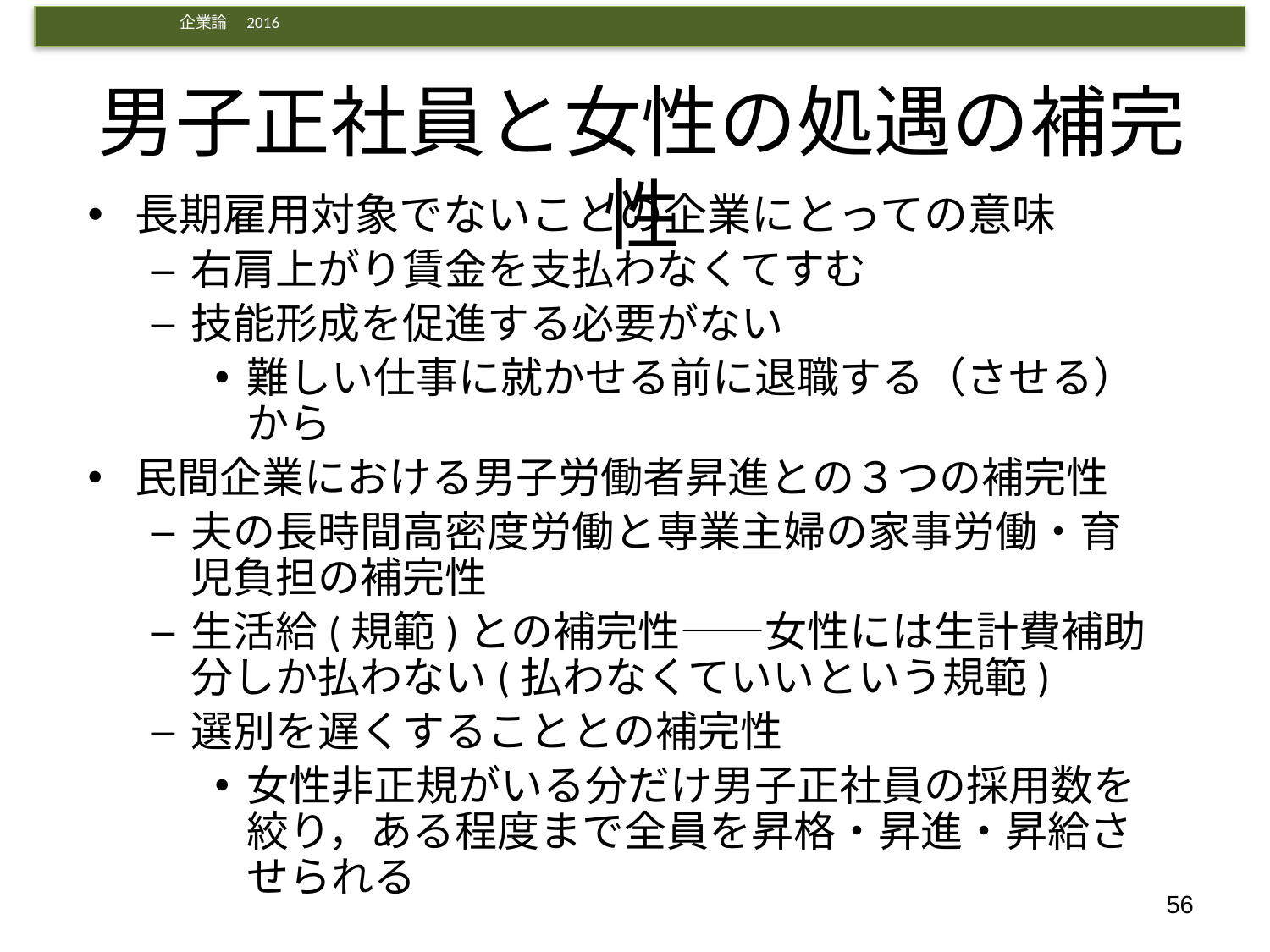

# 男子正社員と女性の処遇の補完性
長期雇用対象でないことの企業にとっての意味
右肩上がり賃金を支払わなくてすむ
技能形成を促進する必要がない
難しい仕事に就かせる前に退職する（させる）から
民間企業における男子労働者昇進との３つの補完性
夫の長時間高密度労働と専業主婦の家事労働・育児負担の補完性
生活給(規範)との補完性――女性には生計費補助分しか払わない(払わなくていいという規範)
選別を遅くすることとの補完性
女性非正規がいる分だけ男子正社員の採用数を絞り，ある程度まで全員を昇格・昇進・昇給させられる
56